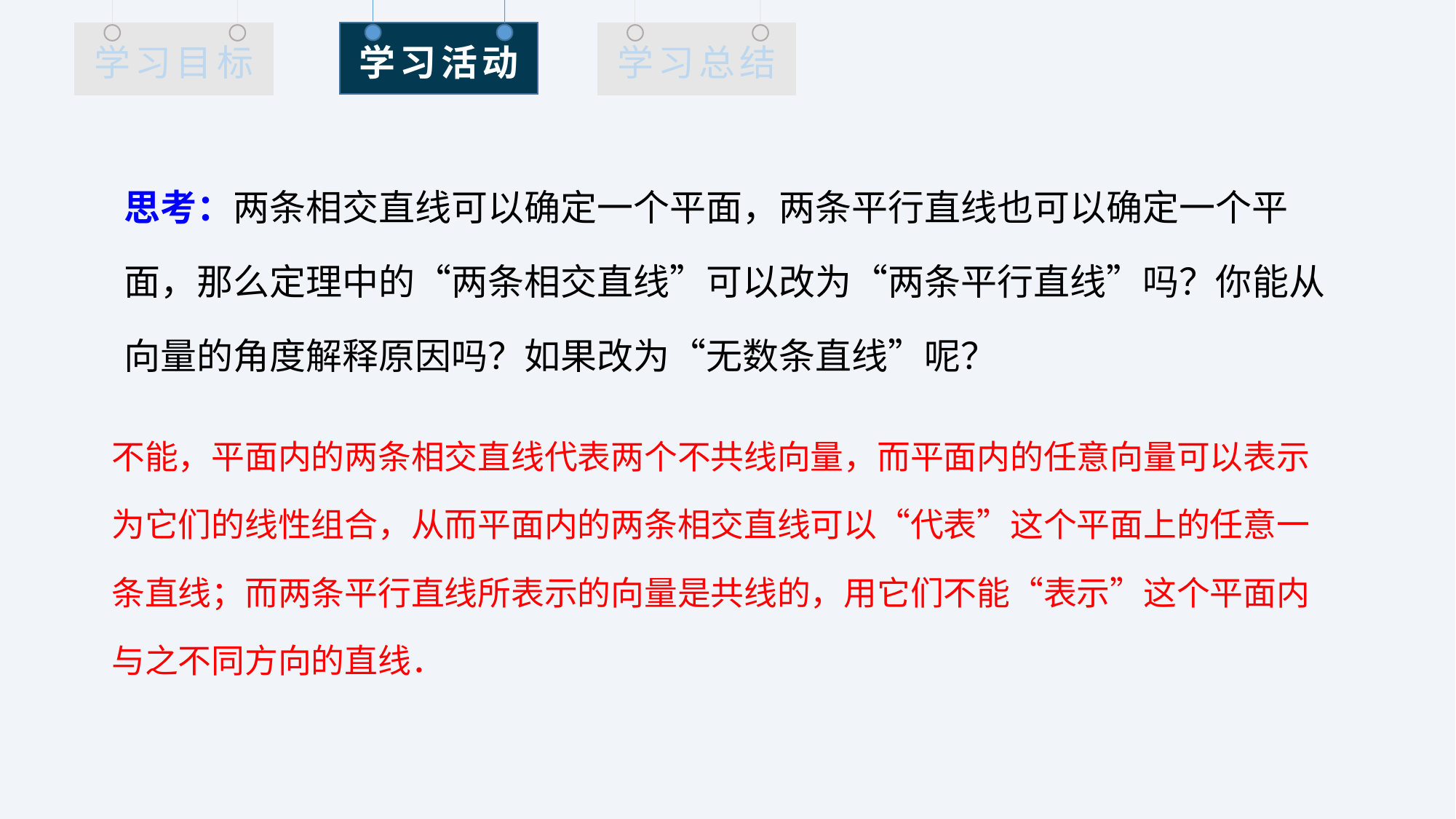

思考：两条相交直线可以确定一个平面，两条平行直线也可以确定一个平面，那么定理中的“两条相交直线”可以改为“两条平行直线”吗？你能从向量的角度解释原因吗？如果改为“无数条直线”呢？
不能，平面内的两条相交直线代表两个不共线向量，而平面内的任意向量可以表示为它们的线性组合，从而平面内的两条相交直线可以“代表”这个平面上的任意一条直线；而两条平行直线所表示的向量是共线的，用它们不能“表示”这个平面内与之不同方向的直线．